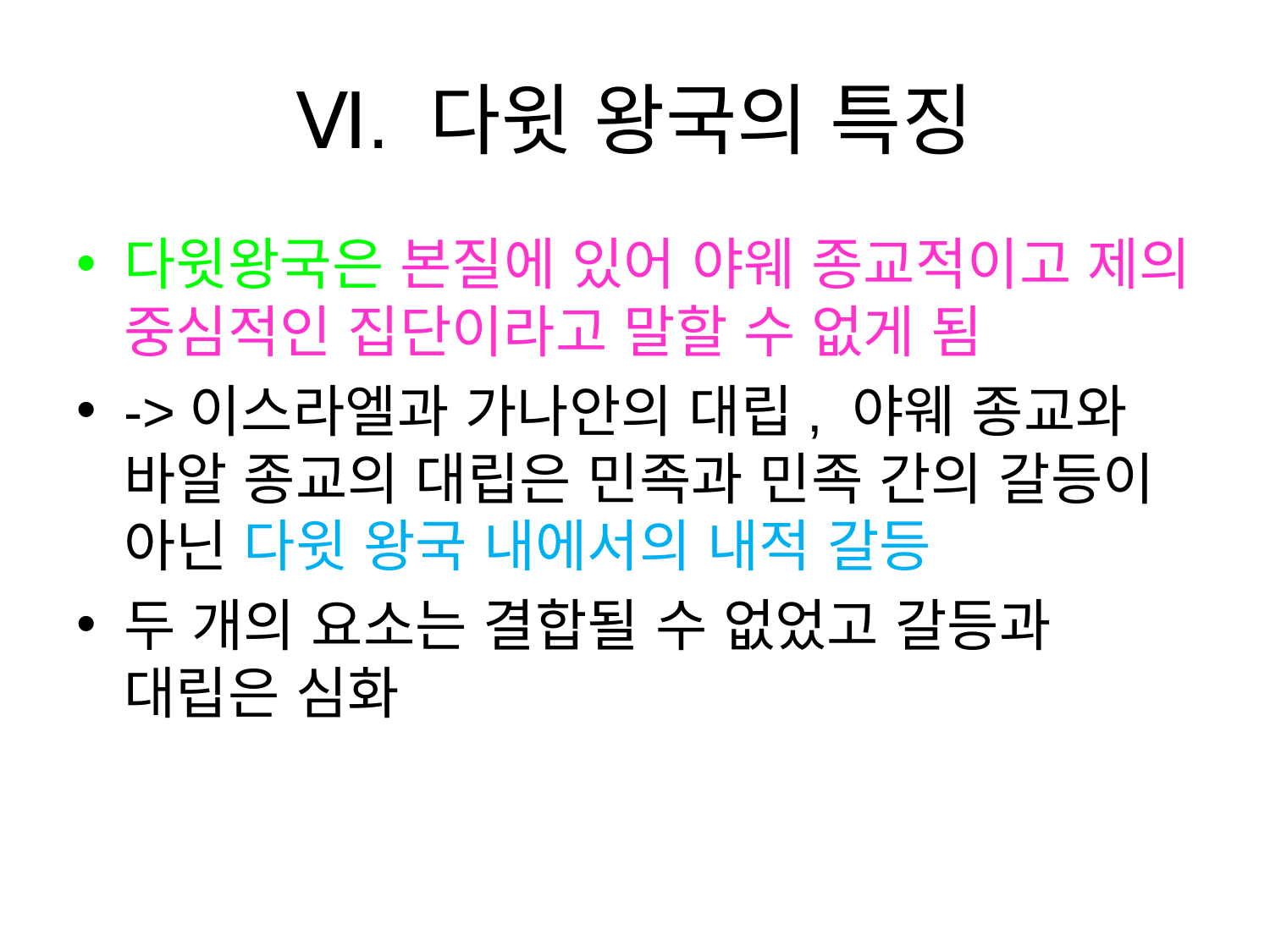

# Ⅵ. 다윗 왕국의 특징
다윗왕국은 본질에 있어 야웨 종교적이고 제의 중심적인 집단이라고 말할 수 없게 됨
->이스라엘과 가나안의 대립, 야웨 종교와 바알 종교의 대립은 민족과 민족 간의 갈등이 아닌 다윗 왕국 내에서의 내적 갈등
두 개의 요소는 결합될 수 없었고 갈등과 대립은 심화